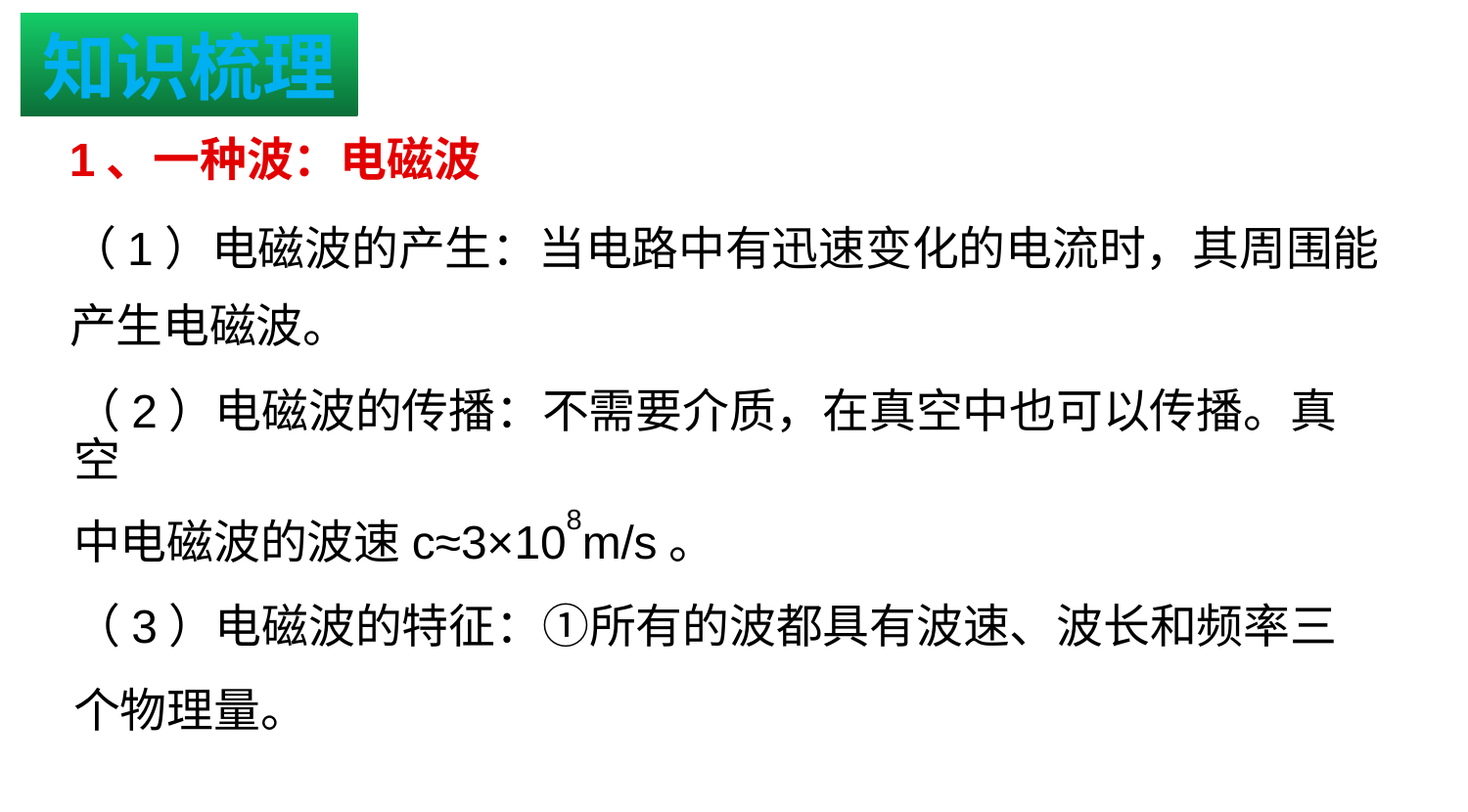

知识梳理
1、一种波：电磁波
（1）电磁波的产生：当电路中有迅速变化的电流时，其周围能

产生电磁波。
（2）电磁波的传播：不需要介质，在真空中也可以传播。真空

中电磁波的波速c≈3×108m/s。
（3）电磁波的特征：①所有的波都具有波速、波长和频率三个物理量。